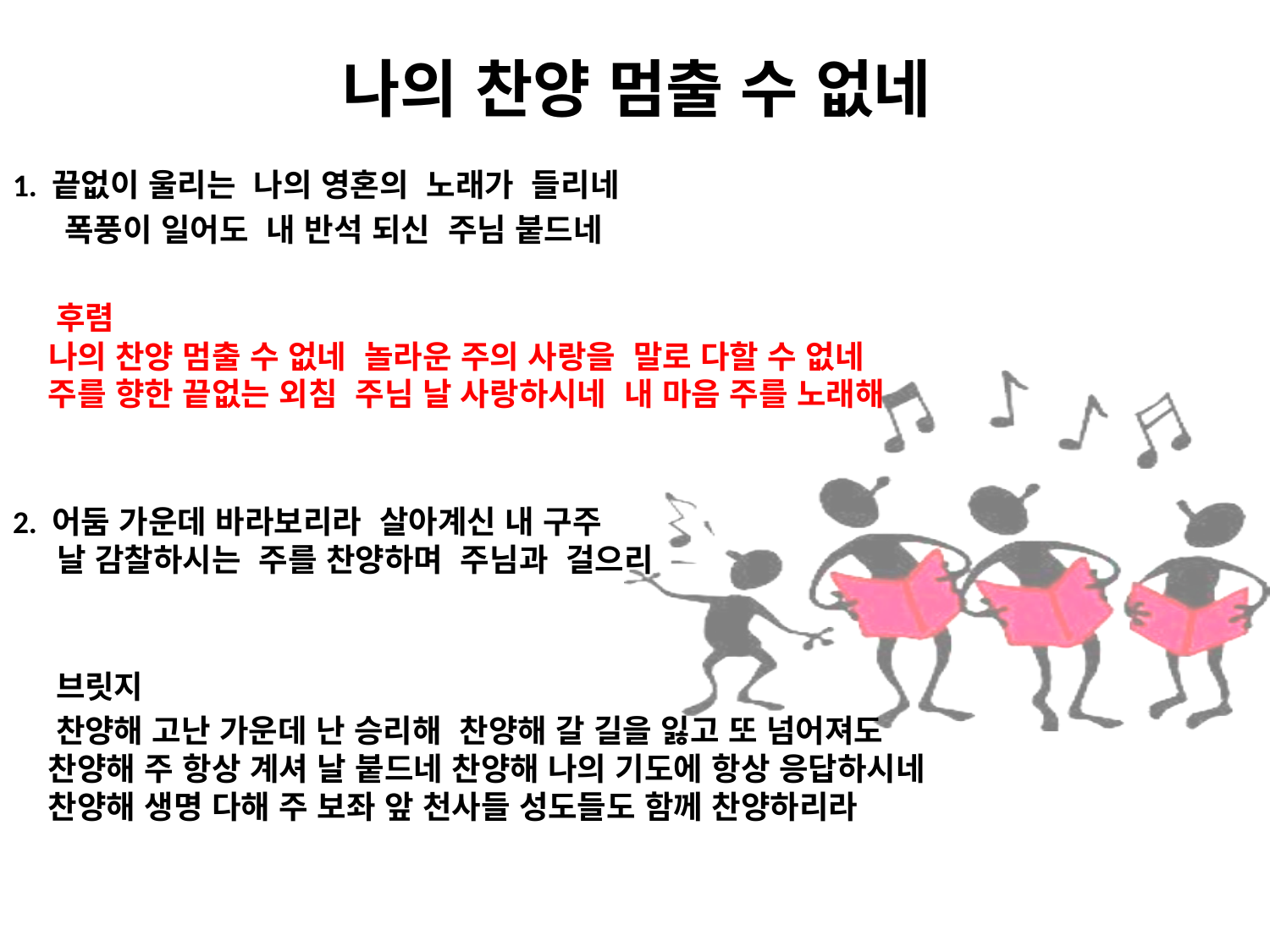

# 나의 찬양 멈출 수 없네
1. 끝없이 울리는  나의 영혼의  노래가  들리네
     폭풍이 일어도  내 반석 되신  주님 붙드네

    후렴
    나의 찬양 멈출 수 없네  놀라운 주의 사랑을  말로 다할 수 없네
    주를 향한 끝없는 외침  주님 날 사랑하시네  내 마음 주를 노래해

2. 어둠 가운데 바라보리라  살아계신 내 구주
     날 감찰하시는  주를 찬양하며  주님과  걸으리

    브릿지
    찬양해 고난 가운데 난 승리해  찬양해 갈 길을 잃고 또 넘어져도
    찬양해 주 항상 계셔 날 붙드네 찬양해 나의 기도에 항상 응답하시네
    찬양해 생명 다해 주 보좌 앞 천사들 성도들도 함께 찬양하리라